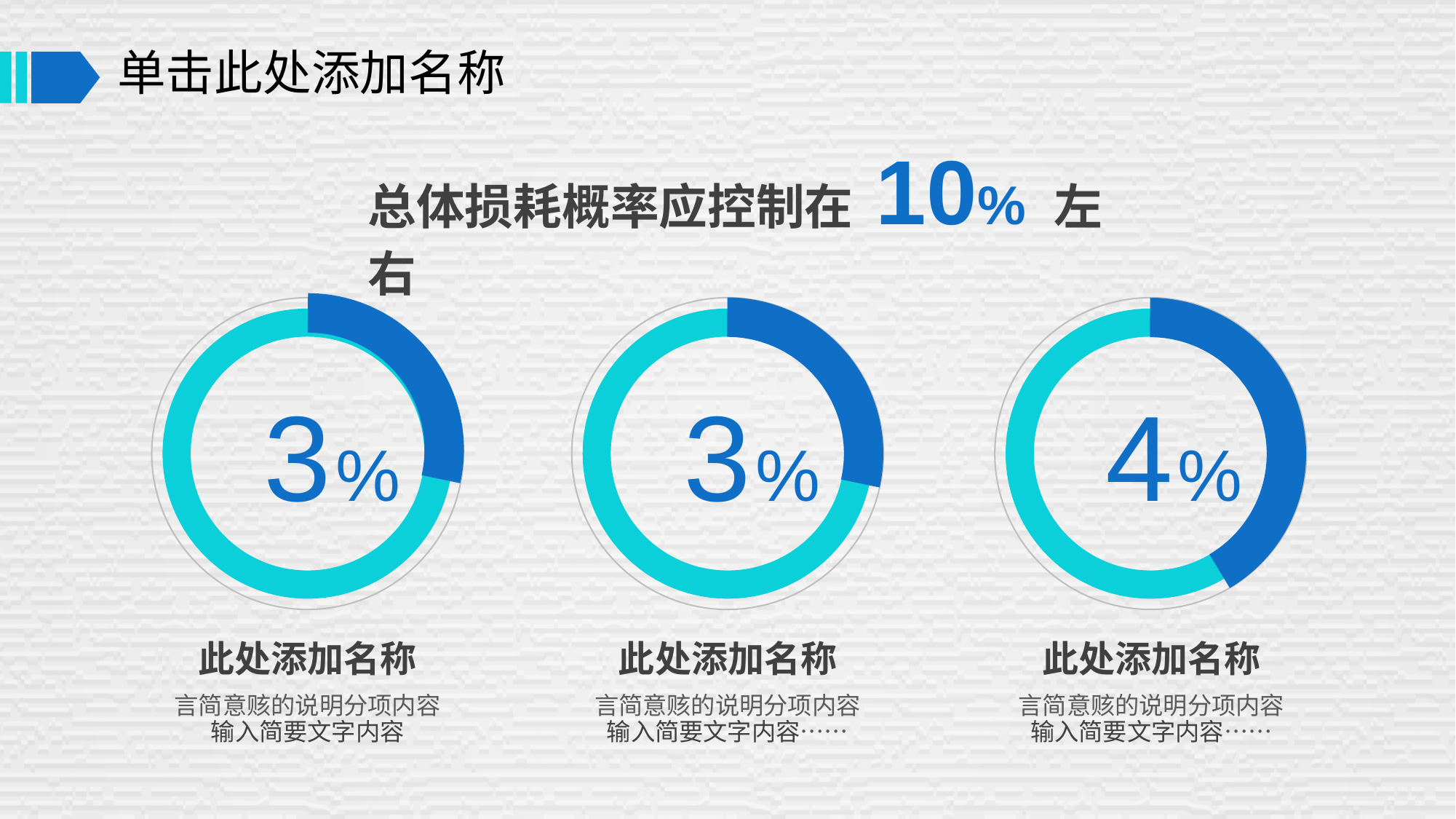

# 单击此处添加名称

总体损耗概率应控制在 10% 左右

3%
3%
4%
此处添加名称
此处添加名称
此处添加名称
言简意赅的说明分项内容输入简要文字内容
言简意赅的说明分项内容输入简要文字内容……
言简意赅的说明分项内容输入简要文字内容……